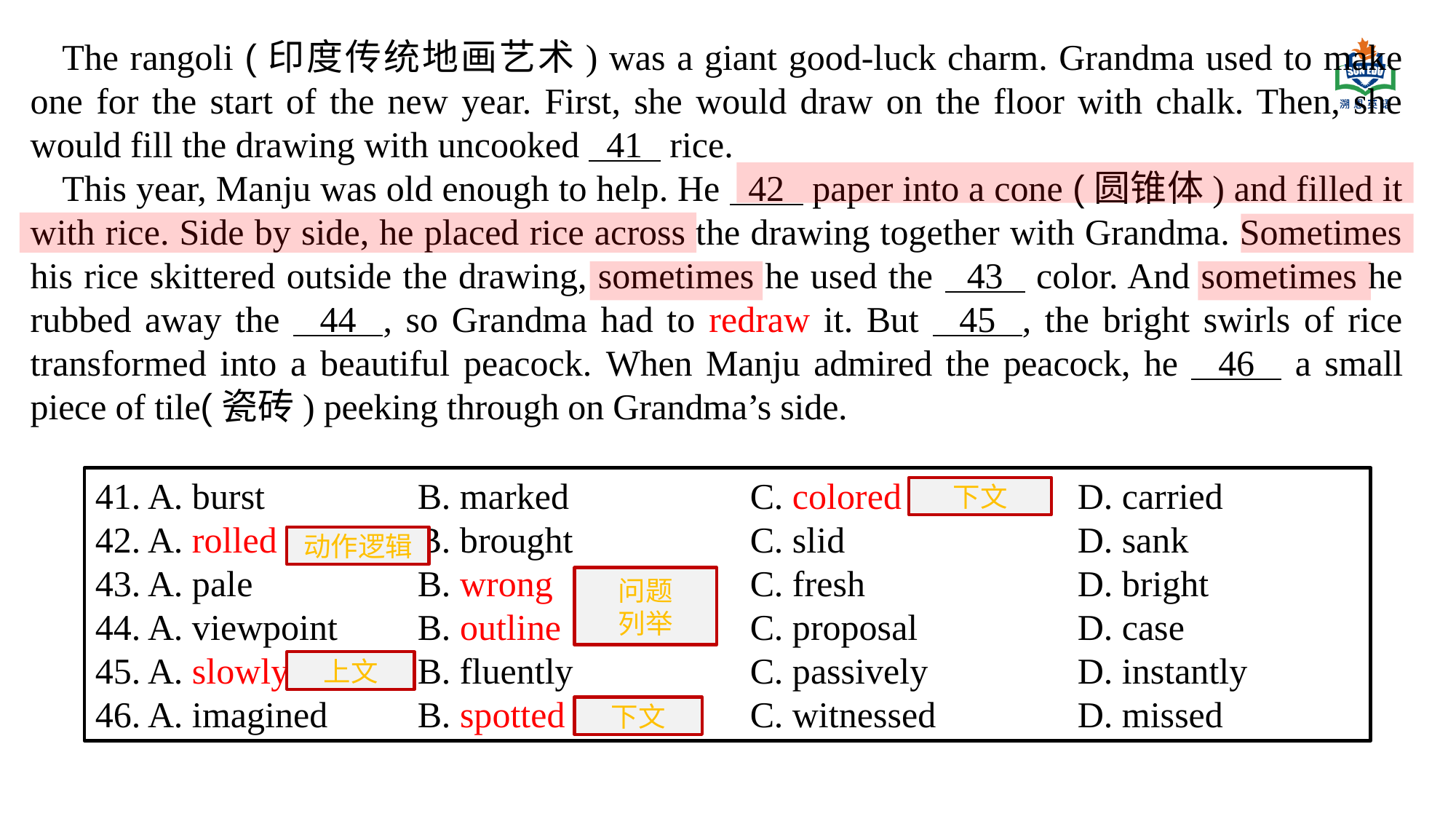

The rangoli (印度传统地画艺术) was a giant good-luck charm. Grandma used to make one for the start of the new year. First, she would draw on the floor with chalk. Then, she would fill the drawing with uncooked   41   rice.
This year, Manju was old enough to help. He   42   paper into a cone (圆锥体) and filled it with rice. Side by side, he placed rice across the drawing together with Grandma. Sometimes his rice skittered outside the drawing, sometimes he used the   43   color. And sometimes he rubbed away the   44  , so Grandma had to redraw it. But   45  , the bright swirls of rice transformed into a beautiful peacock. When Manju admired the peacock, he   46   a small piece of tile(瓷砖) peeking through on Grandma’s side.

41. A. burst	B. marked			C. colored		D. carried
42. A. rolled	B. brought			C. slid			D. sank
43. A. pale	B. wrong			C. fresh		D. bright
44. A. viewpoint	B. outline			C. proposal		D. case
45. A. slowly	B. fluently			C. passively		D. instantly
46. A. imagined	B. spotted			C. witnessed		D. missed
下文
动作逻辑
问题
列举
上文
下文